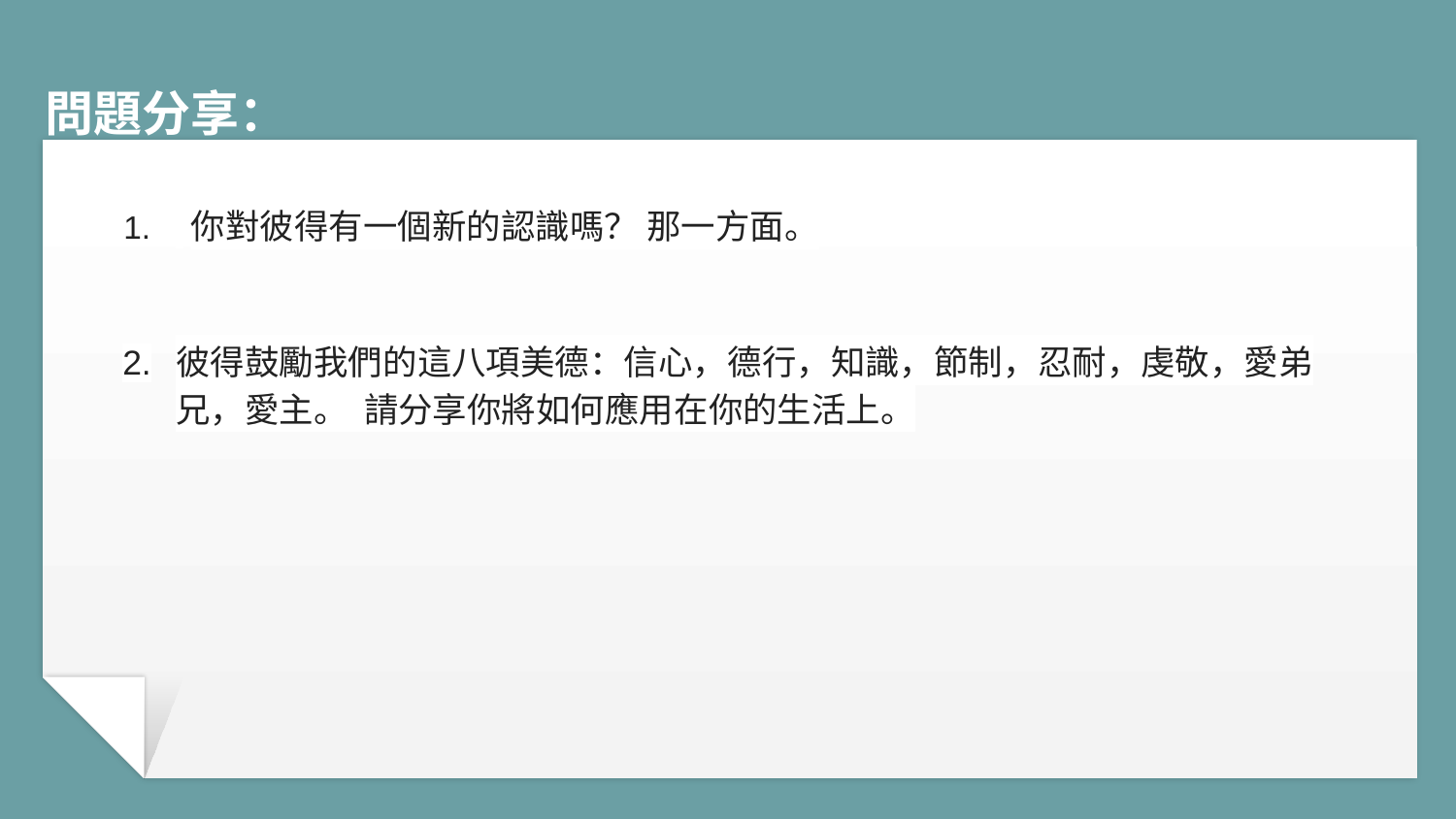

# 問題分享：
 你對彼得有一個新的認識嗎？ 那一方面。

彼得鼓勵我們的這八項美德：信心，德行，知識，節制，忍耐，虔敬，愛弟兄，愛主。  請分享你將如何應用在你的生活上。